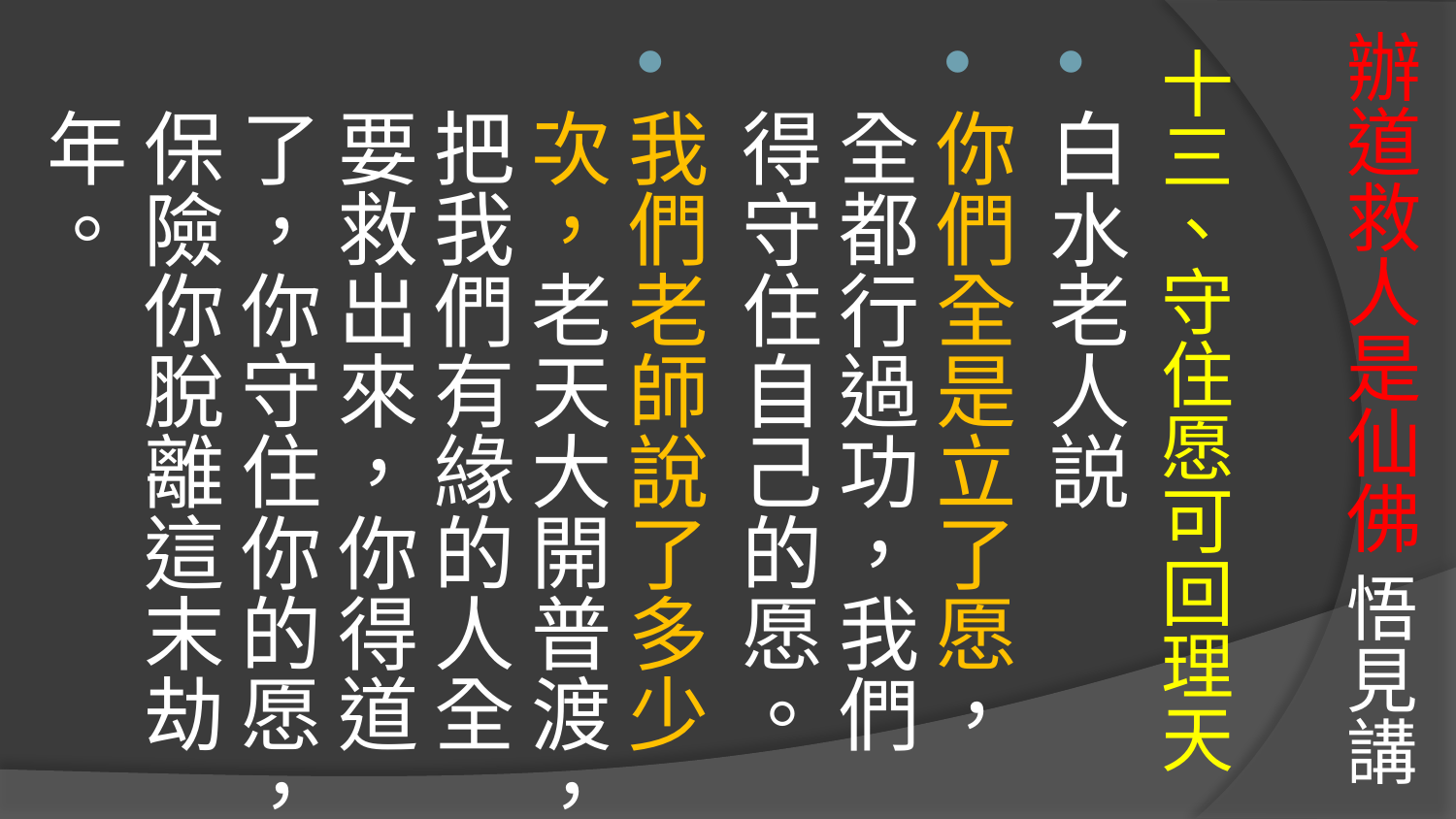

# 辦道救人是仙佛 悟見講
十三、守住愿可回理天
白水老人説
你們全是立了愿，全都行過功，我們得守住自己的愿。
我們老師說了多少次，老天大開普渡，把我們有緣的人全要救出來，你得道了，你守住你的愿，保險你脫離這末劫年。